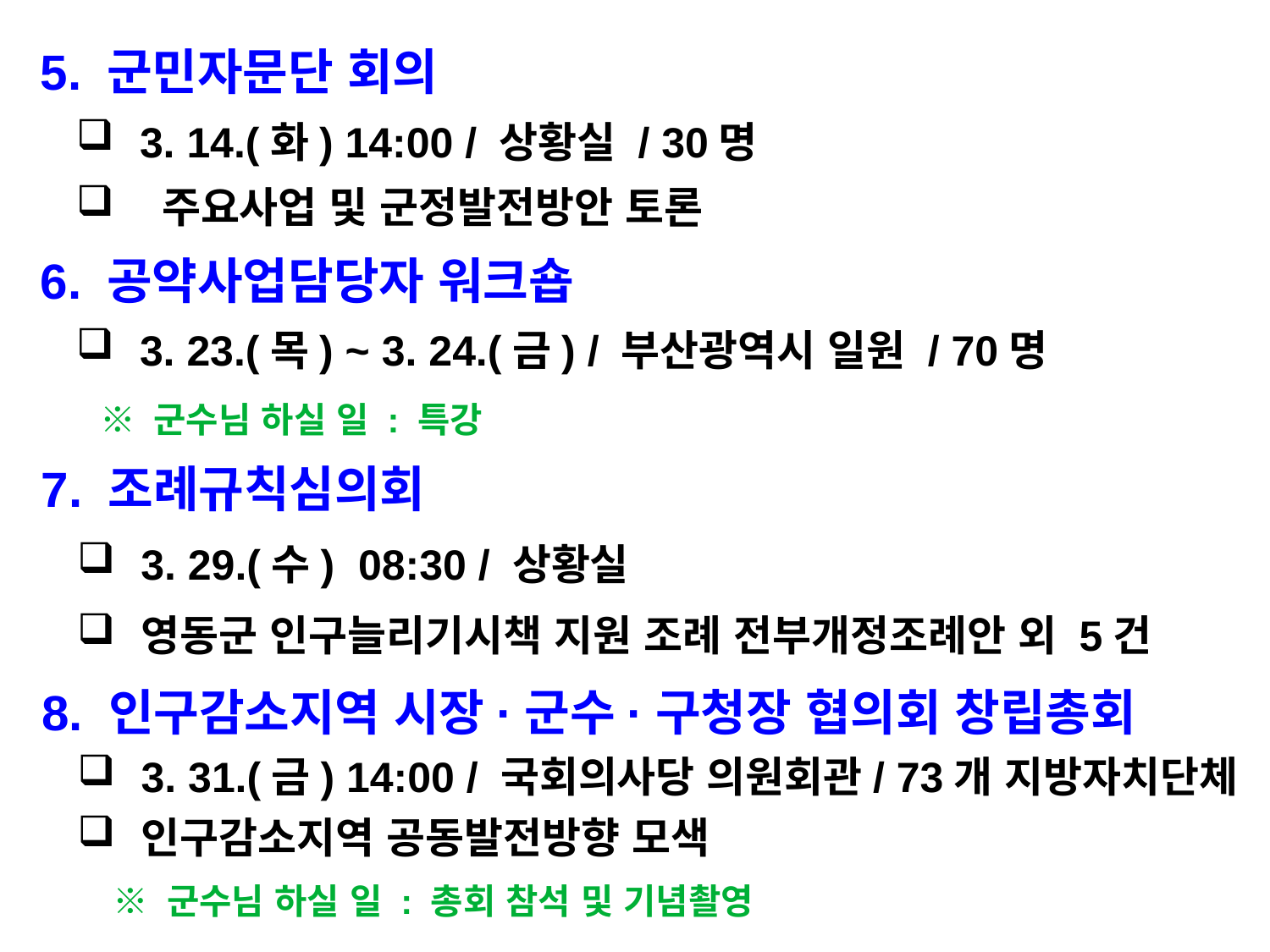

5. 군민자문단 회의
3. 14.(화) 14:00 / 상황실 / 30명
 주요사업 및 군정발전방안 토론

  6. 공약사업담당자 워크숍
3. 23.(목) ~ 3. 24.(금) / 부산광역시 일원 / 70명
  ※ 군수님 하실 일 : 특강
  7. 조례규칙심의회
3. 29.(수)  08:30 / 상황실
영동군 인구늘리기시책 지원 조례 전부개정조례안 외 5건

  8. 인구감소지역 시장·군수·구청장 협의회 창립총회
3. 31.(금) 14:00 / 국회의사당 의원회관/ 73개 지방자치단체
인구감소지역 공동발전방향 모색
   ※ 군수님 하실 일 : 총회 참석 및 기념촬영